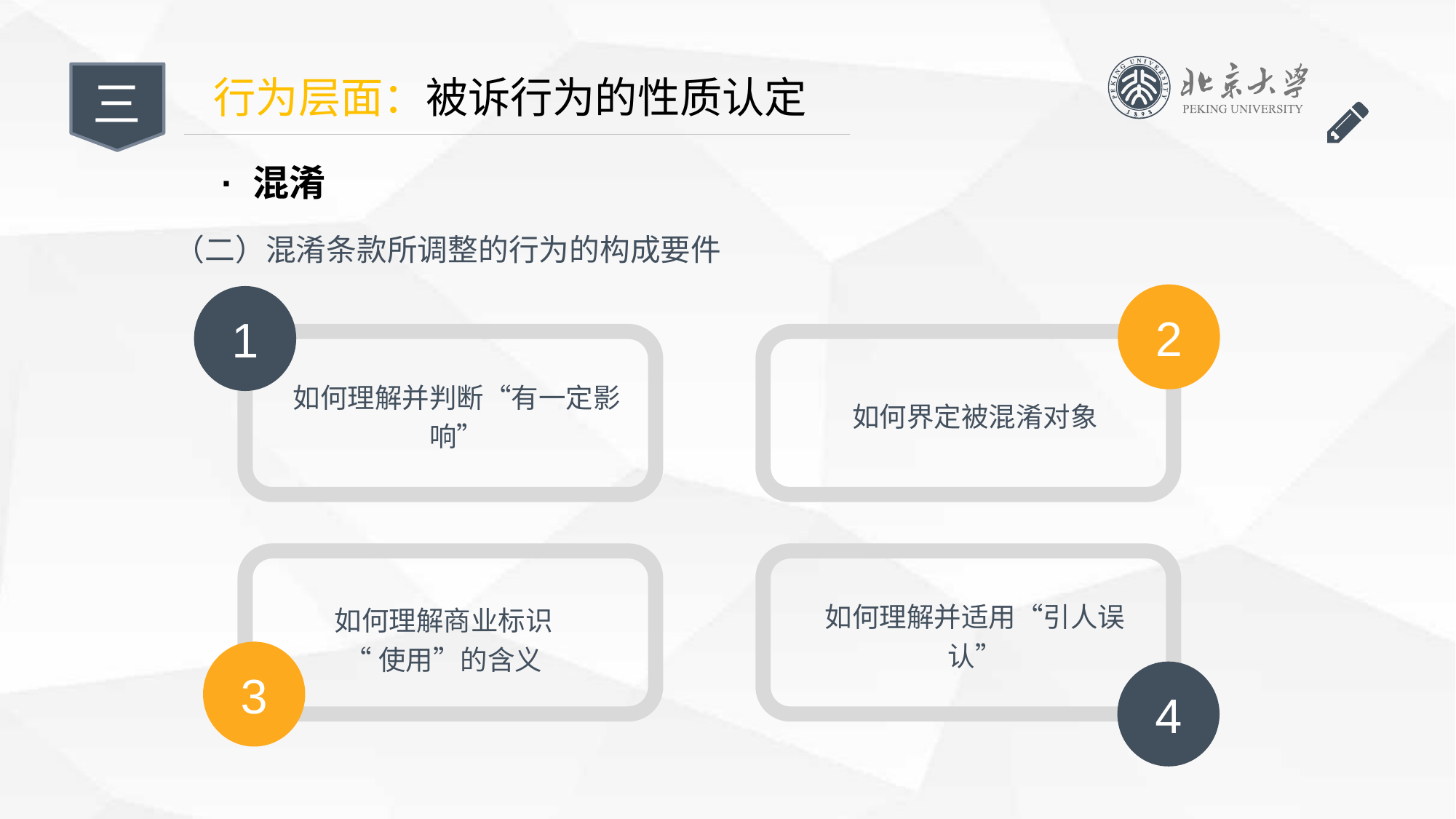

三
行为层面：被诉行为的性质认定
· 混淆
（二）混淆条款所调整的行为的构成要件
2
1

如何理解并判断“有一定影响”

如何界定被混淆对象

如何理解商业标识
“使用”的含义

如何理解并适用“引人误认”
3
4